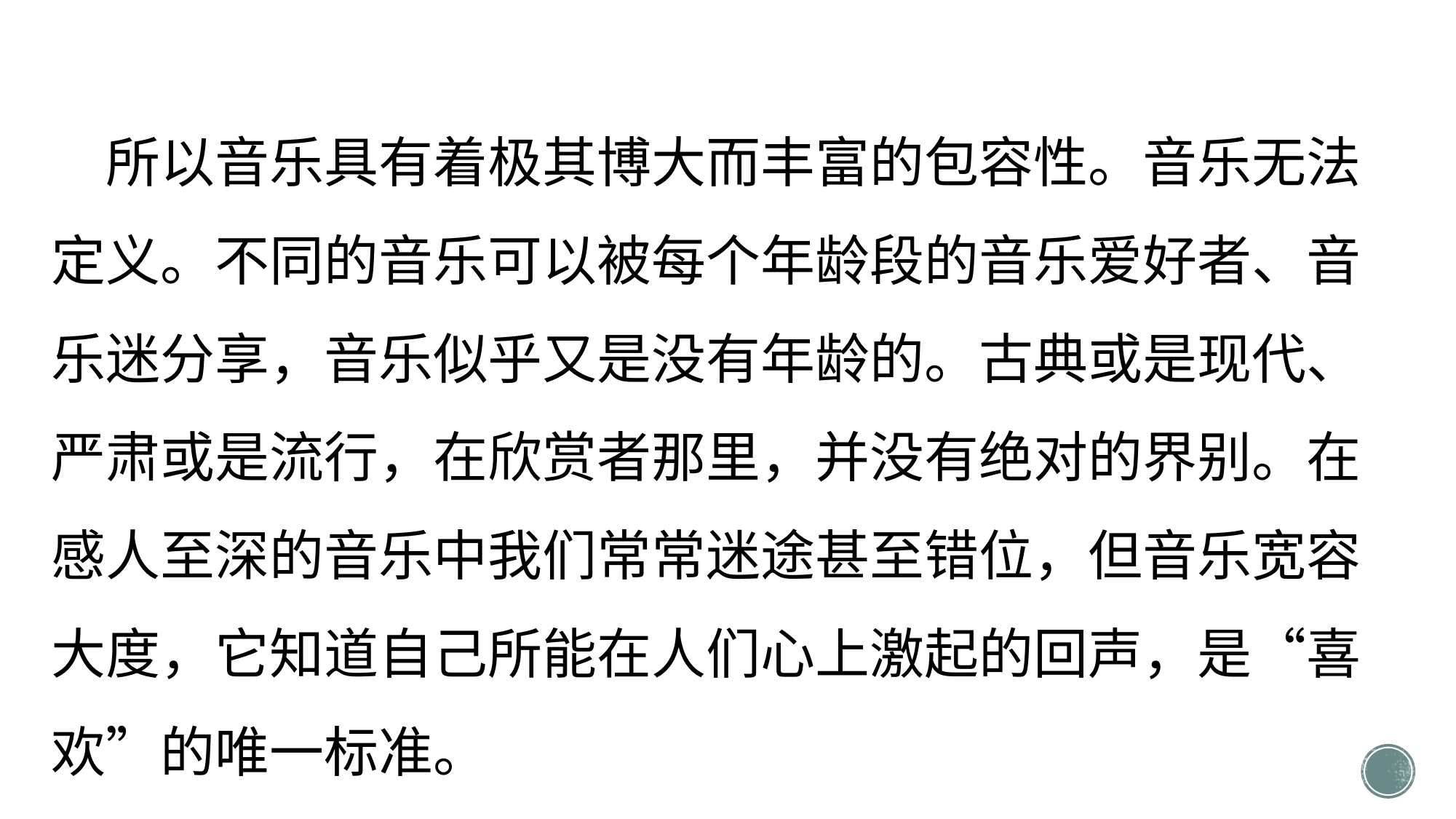

所以音乐具有着极其博大而丰富的包容性。音乐无法定义。不同的音乐可以被每个年龄段的音乐爱好者、音乐迷分享，音乐似乎又是没有年龄的。古典或是现代、严肃或是流行，在欣赏者那里，并没有绝对的界别。在感人至深的音乐中我们常常迷途甚至错位，但音乐宽容大度，它知道自己所能在人们心上激起的回声，是“喜欢”的唯一标准。